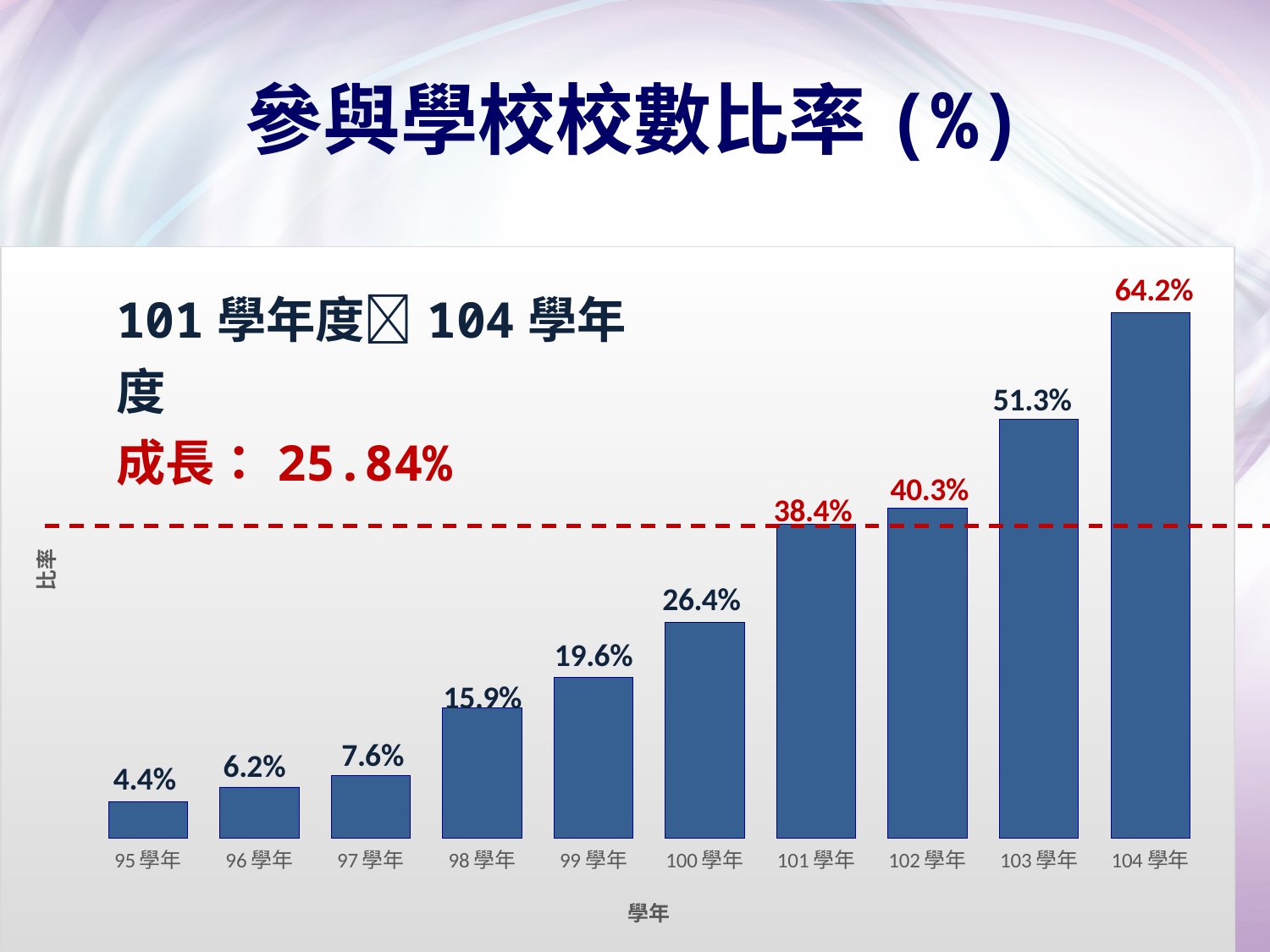

# 參與學校校數比率(%)

### Chart

| Category | 總計
比例 |
|---|---|
| 95學年 | 0.044 |
| 96學年 | 0.062000000000000006 |
| 97學年 | 0.076 |
| 98學年 | 0.15900000000000003 |
| 99學年 | 0.196 |
| 100學年 | 0.26420000000000005 |
| 101學年 | 0.38400000000000006 |
| 102學年 | 0.4032 |
| 103學年 | 0.5129 |
| 104學年 | 0.6424000000000001 |
53